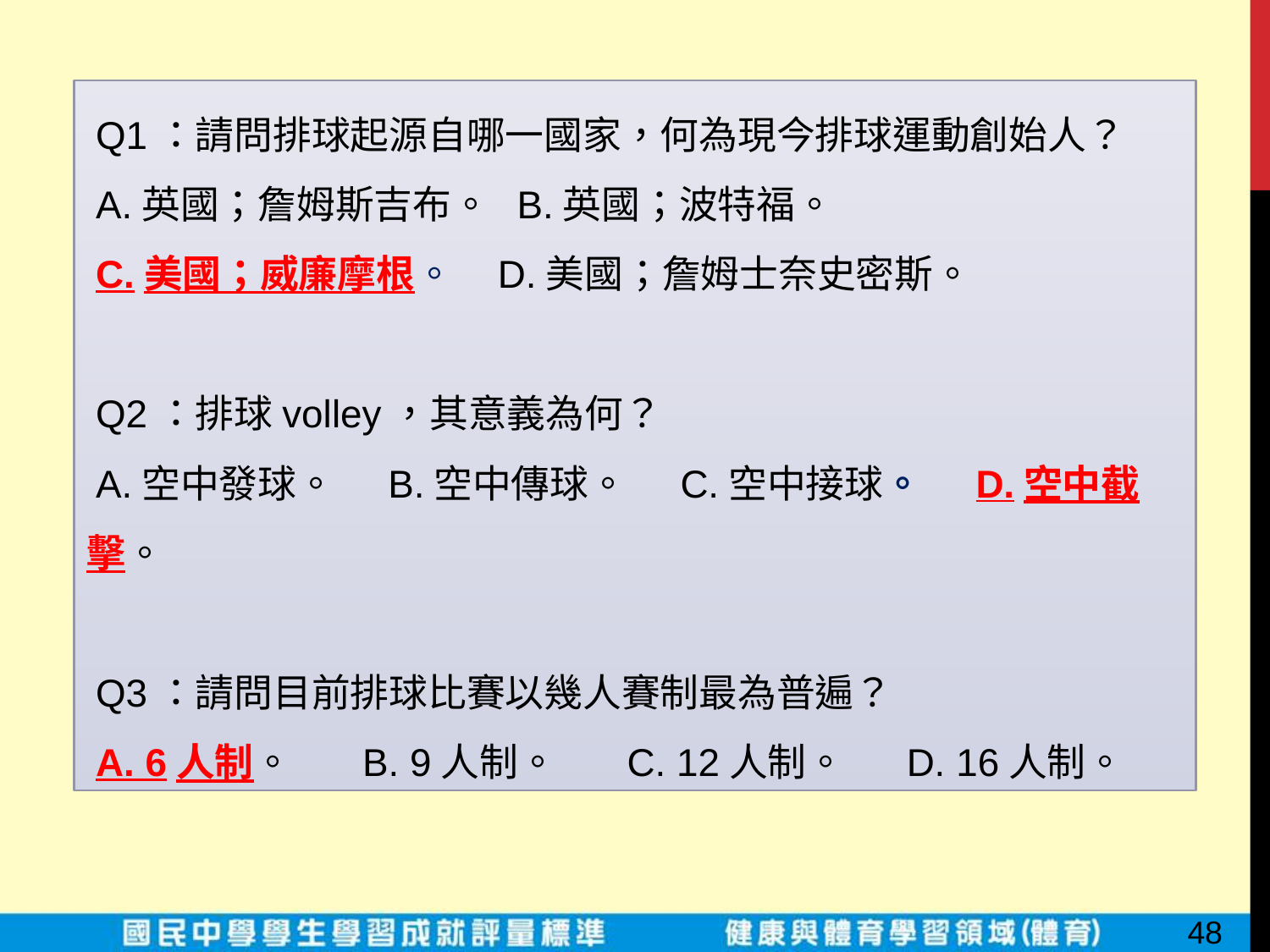

Q1：請問排球起源自哪一國家，何為現今排球運動創始人？
A.英國；詹姆斯吉布。  B.英國；波特福。
C.美國；威廉摩根。    D.美國；詹姆士奈史密斯。

Q2：排球volley，其意義為何？
A.空中發球。     B.空中傳球。     C.空中接球。     D.空中截擊。

Q3：請問目前排球比賽以幾人賽制最為普遍？
A. 6人制。       B. 9人制。       C. 12人制。      D. 16人制。
48